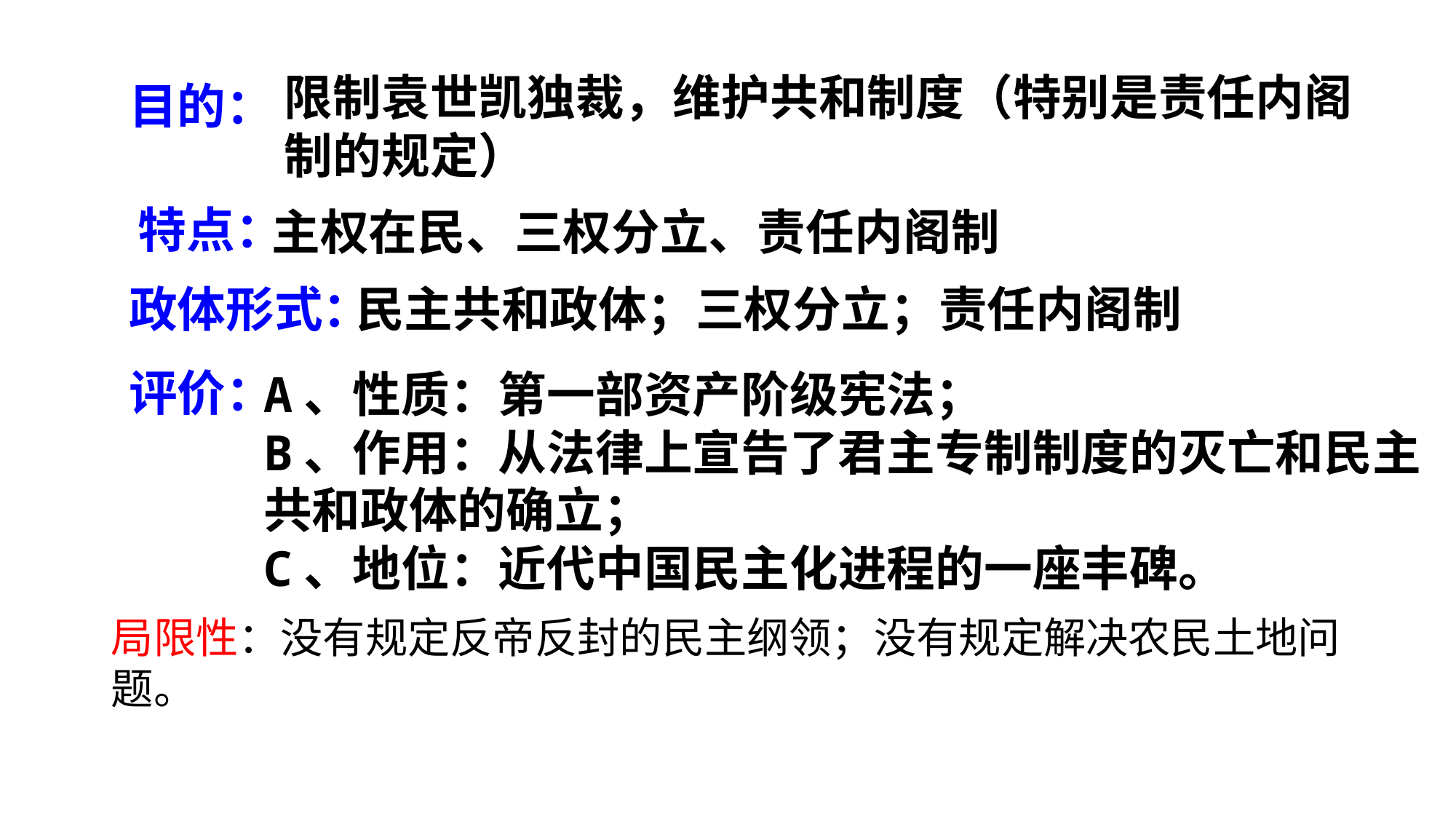

限制袁世凯独裁，维护共和制度（特别是责任内阁制的规定）
目的：
 特点：
主权在民、三权分立、责任内阁制
政体形式：
民主共和政体；三权分立；责任内阁制
评价：
A、性质：第一部资产阶级宪法；
B、作用：从法律上宣告了君主专制制度的灭亡和民主共和政体的确立；
C、地位：近代中国民主化进程的一座丰碑。
局限性：没有规定反帝反封的民主纲领；没有规定解决农民土地问题。